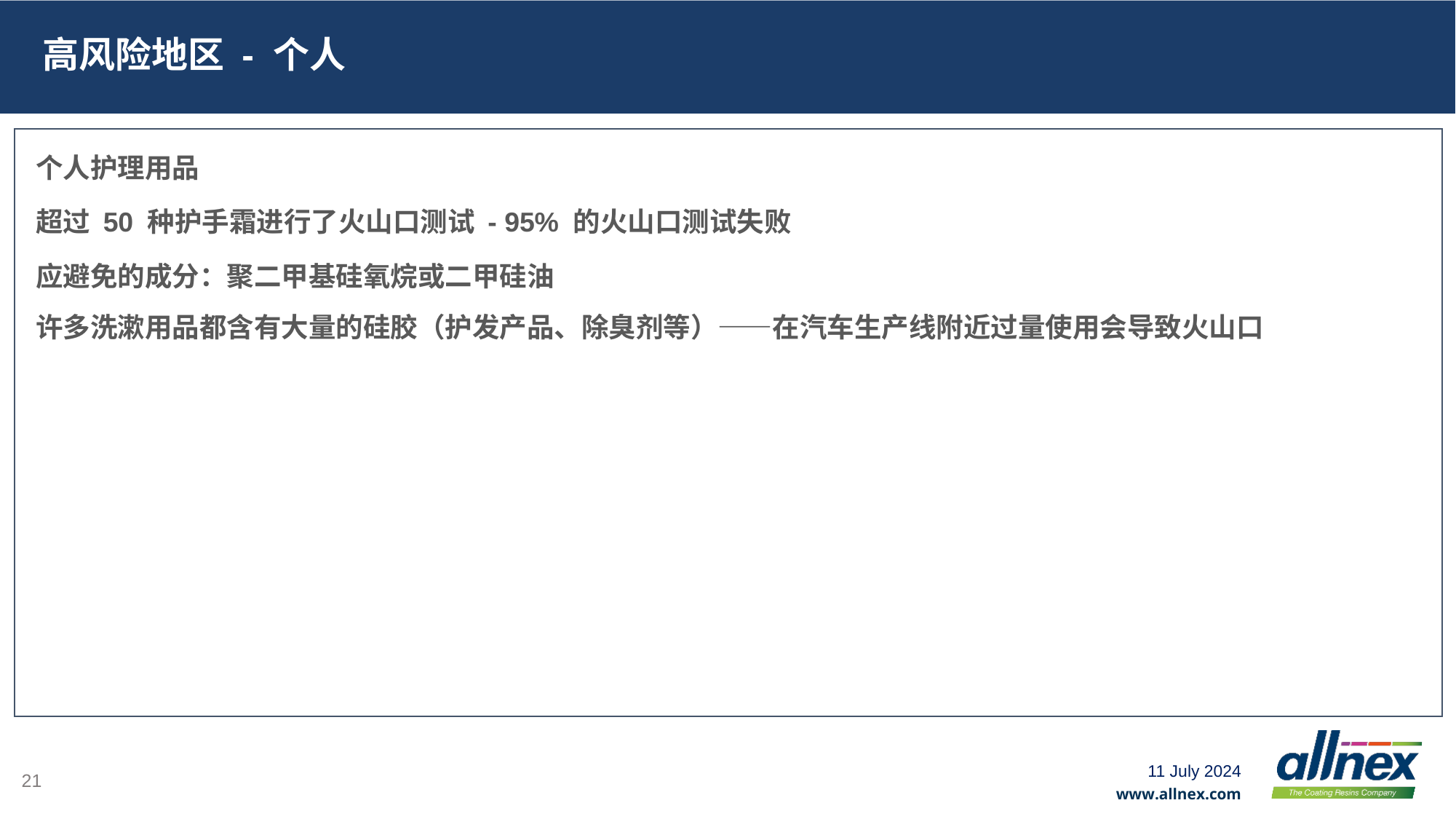

# 高风险地区 - 个人
个人护理用品
超过 50 种护手霜进行了火山口测试 - 95% 的火山口测试失败
应避免的成分：聚二甲基硅氧烷或二甲硅油
许多洗漱用品都含有大量的硅胶（护发产品、除臭剂等）——在汽车生产线附近过量使用会导致火山口

11 July 2024
21